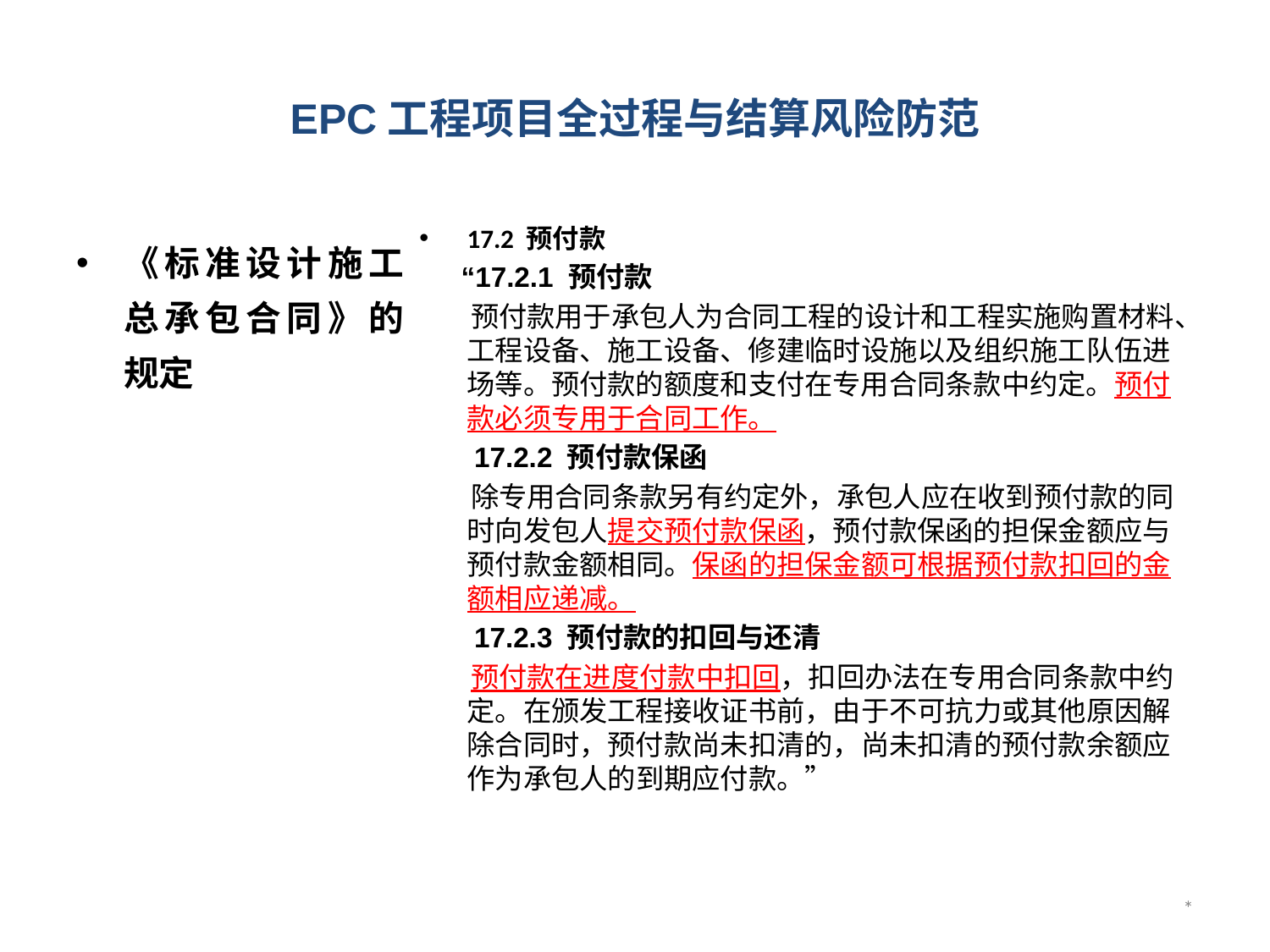

# EPC工程项目全过程与结算风险防范
《标准设计施工总承包合同》的规定
17.2 预付款
       “17.2.1 预付款
       预付款用于承包人为合同工程的设计和工程实施购置材料、工程设备、施工设备、修建临时设施以及组织施工队伍进场等。预付款的额度和支付在专用合同条款中约定。预付款必须专用于合同工作。
       17.2.2 预付款保函
       除专用合同条款另有约定外，承包人应在收到预付款的同时向发包人提交预付款保函，预付款保函的担保金额应与预付款金额相同。保函的担保金额可根据预付款扣回的金额相应递减。
       17.2.3 预付款的扣回与还清
       预付款在进度付款中扣回，扣回办法在专用合同条款中约定。在颁发工程接收证书前，由于不可抗力或其他原因解除合同时，预付款尚未扣清的，尚未扣清的预付款余额应作为承包人的到期应付款。”
*